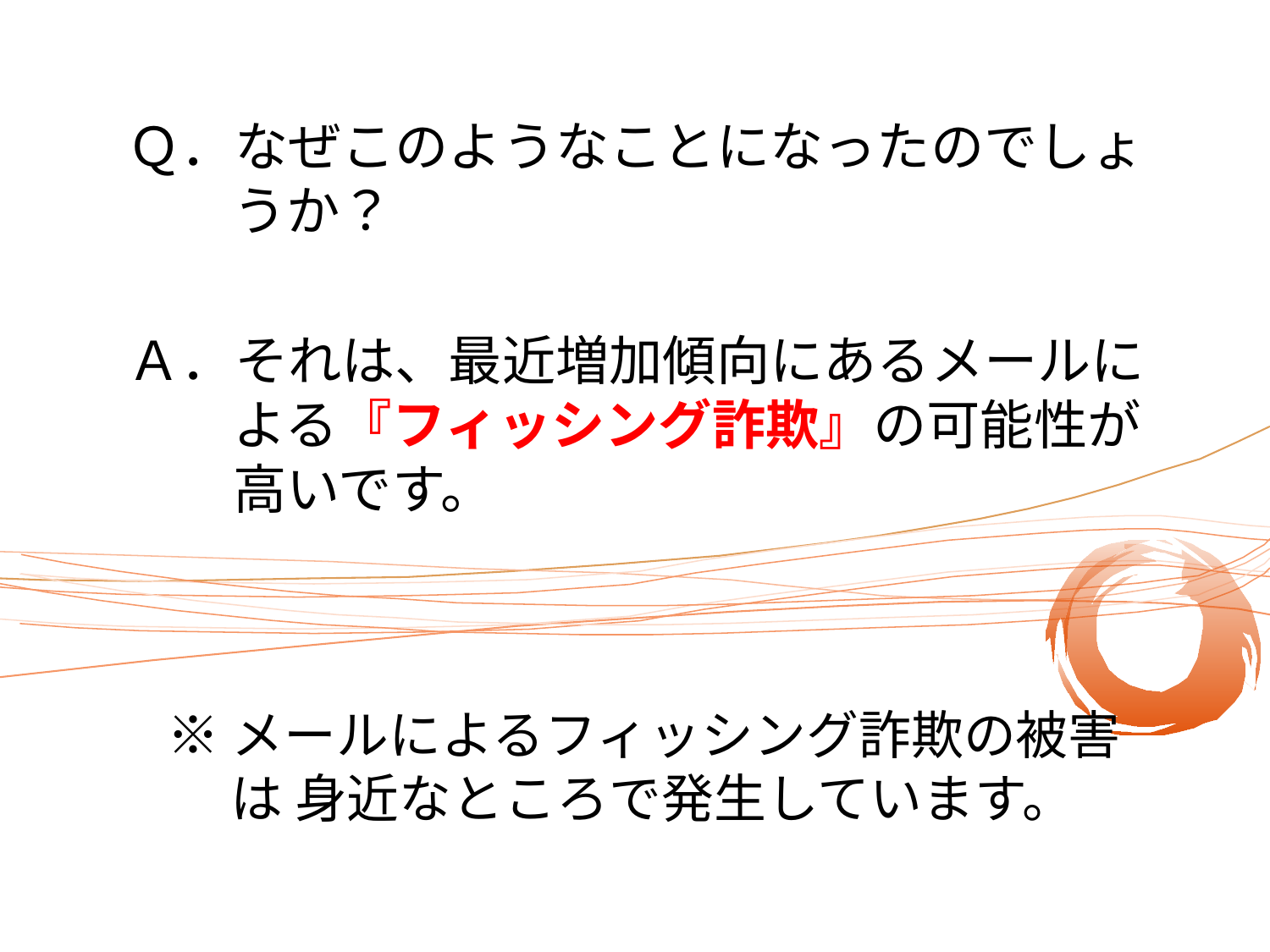

Ｑ．なぜこのようなことになったのでしょうか？

Ａ．それは、最近増加傾向にあるメールによる『フィッシング詐欺』の可能性が高いです。
※メールによるフィッシング詐欺の被害は 身近なところで発生しています。